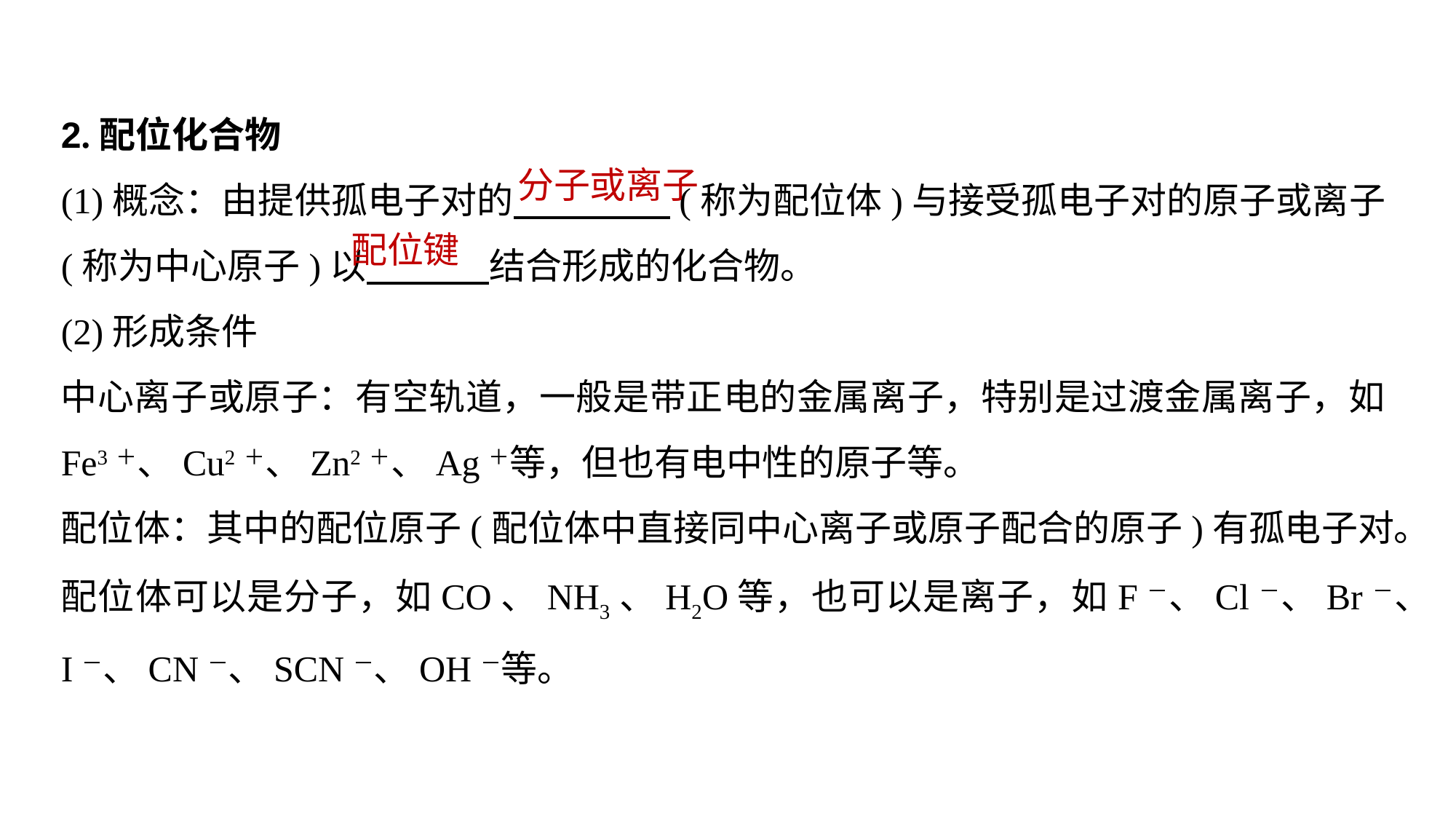

2.配位化合物
(1)概念：由提供孤电子对的                   (称为配位体)与接受孤电子对的原子或离子(称为中心原子)以               结合形成的化合物。
(2)形成条件
中心离子或原子：有空轨道，一般是带正电的金属离子，特别是过渡金属离子，如Fe3＋、Cu2＋、Zn2＋、Ag＋等，但也有电中性的原子等。
配位体：其中的配位原子(配位体中直接同中心离子或原子配合的原子)有孤电子对。配位体可以是分子，如CO、NH3、H2O等，也可以是离子，如F－、Cl－、Br－、I－、CN－、SCN－、OH－等。
分子或离子
配位键